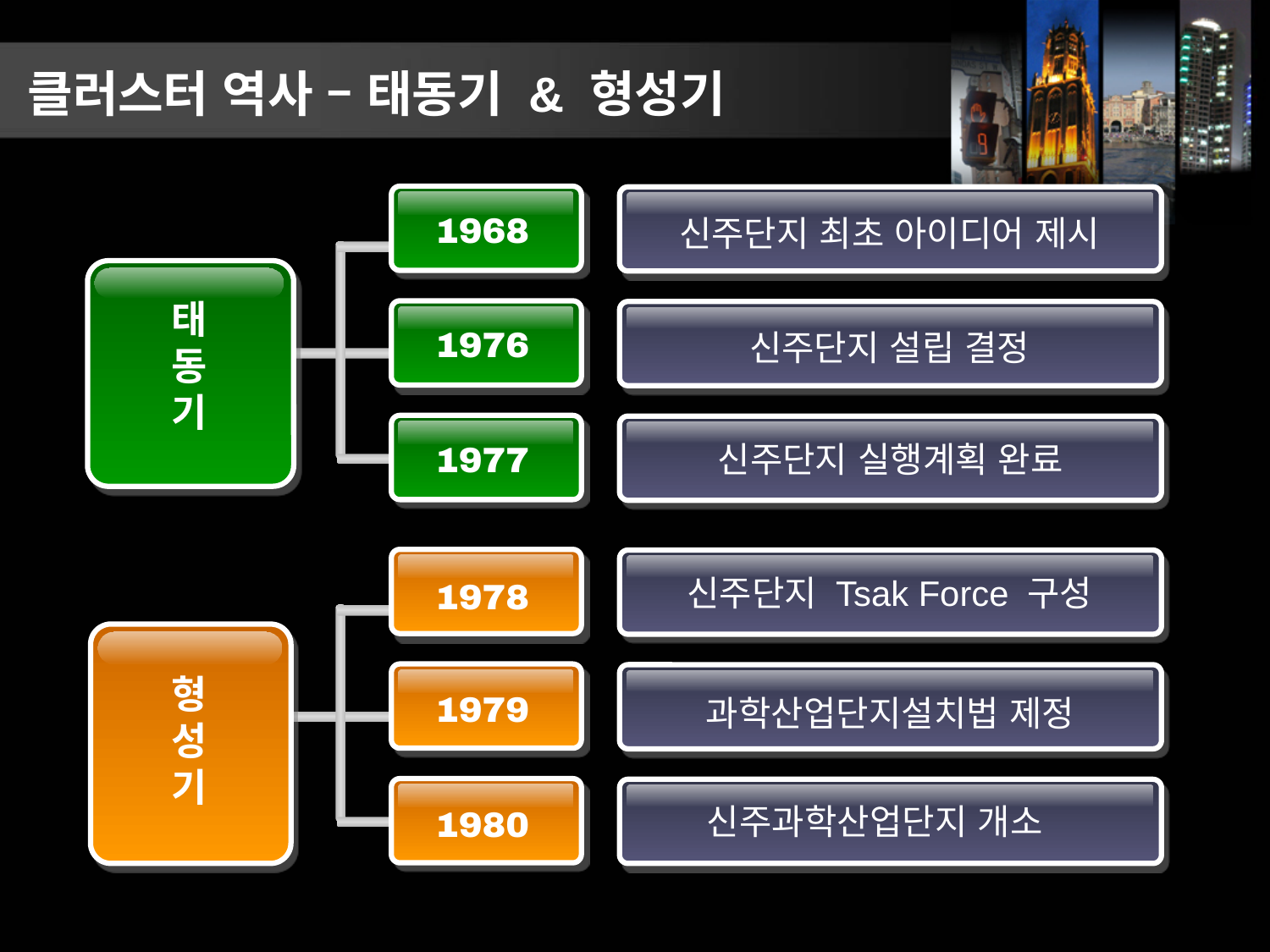

클러스터 역사 – 태동기 & 형성기

1968
신주단지 최초 아이디어 제시

태
동
기

1976
신주단지 설립 결정

1977
신주단지 실행계획 완료

신주단지 Tsak Force 구성
1978

형
성
기

1979
과학산업단지설치법 제정

신주과학산업단지 개소
1980